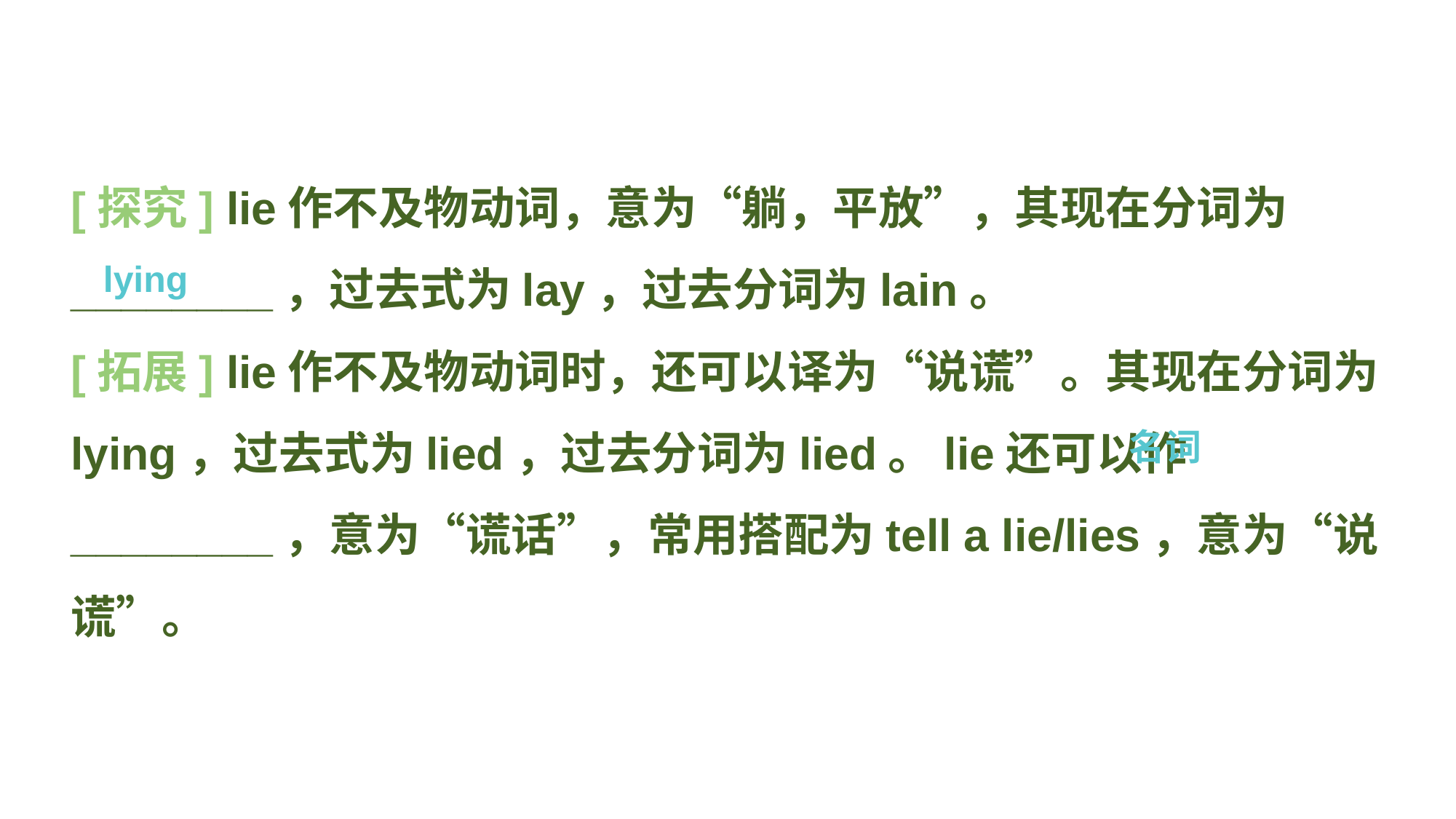

[探究] lie作不及物动词，意为“躺，平放”，其现在分词为________，过去式为lay，过去分词为lain。
[拓展] lie作不及物动词时，还可以译为“说谎”。其现在分词为lying，过去式为lied，过去分词为lied。lie还可以作________，意为“谎话”，常用搭配为tell a lie/lies，意为“说谎”。

lying

名词